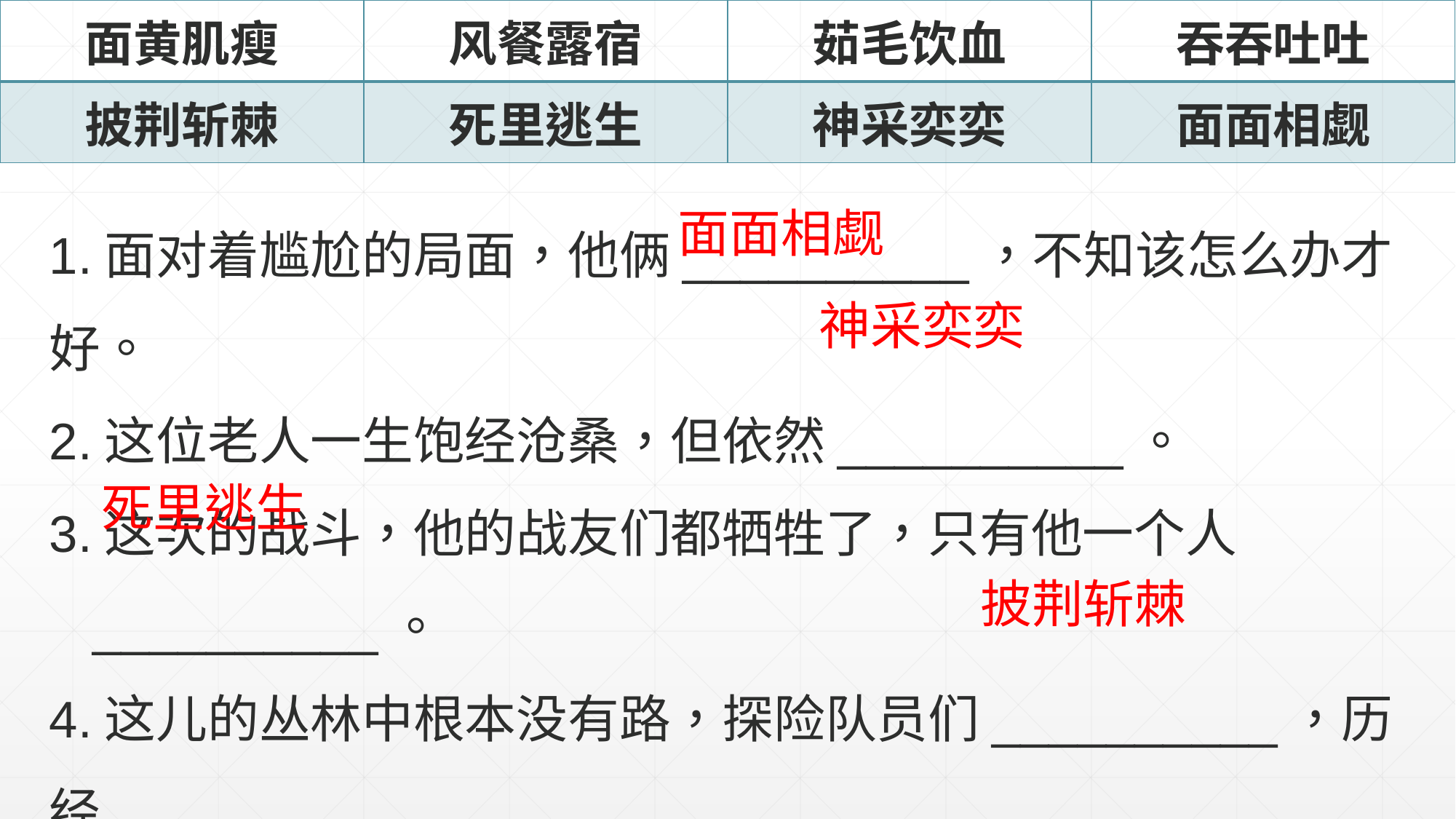

| 面黄肌瘦 | 风餐露宿 | 茹毛饮血 | 吞吞吐吐 |
| --- | --- | --- | --- |
| 披荆斩棘 | 死里逃生 | 神采奕奕 | 面面相觑 |
1.面对着尴尬的局面，他俩__________，不知该怎么办才好。
2.这位老人一生饱经沧桑，但依然__________。
3.这次的战斗，他的战友们都牺牲了，只有他一个人
   __________。
4.这儿的丛林中根本没有路，探险队员们__________，历经
   艰辛，才找到这条河的源头。
面面相觑
神采奕奕
死里逃生
披荆斩棘